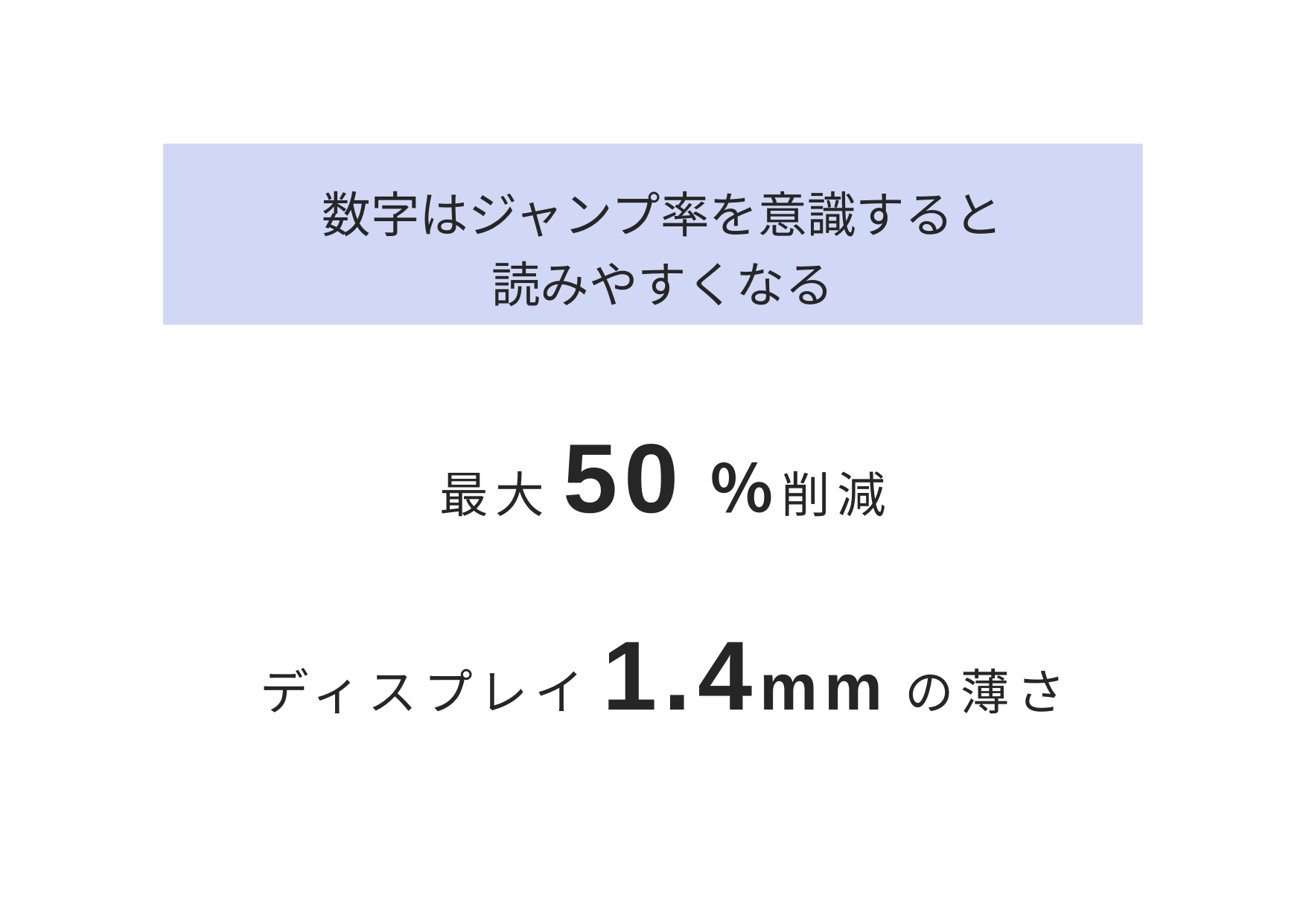

数字はジャンプ率を意識すると
読みやすくなる
最大50％削減
ディスプレイ1.4mmの薄さ